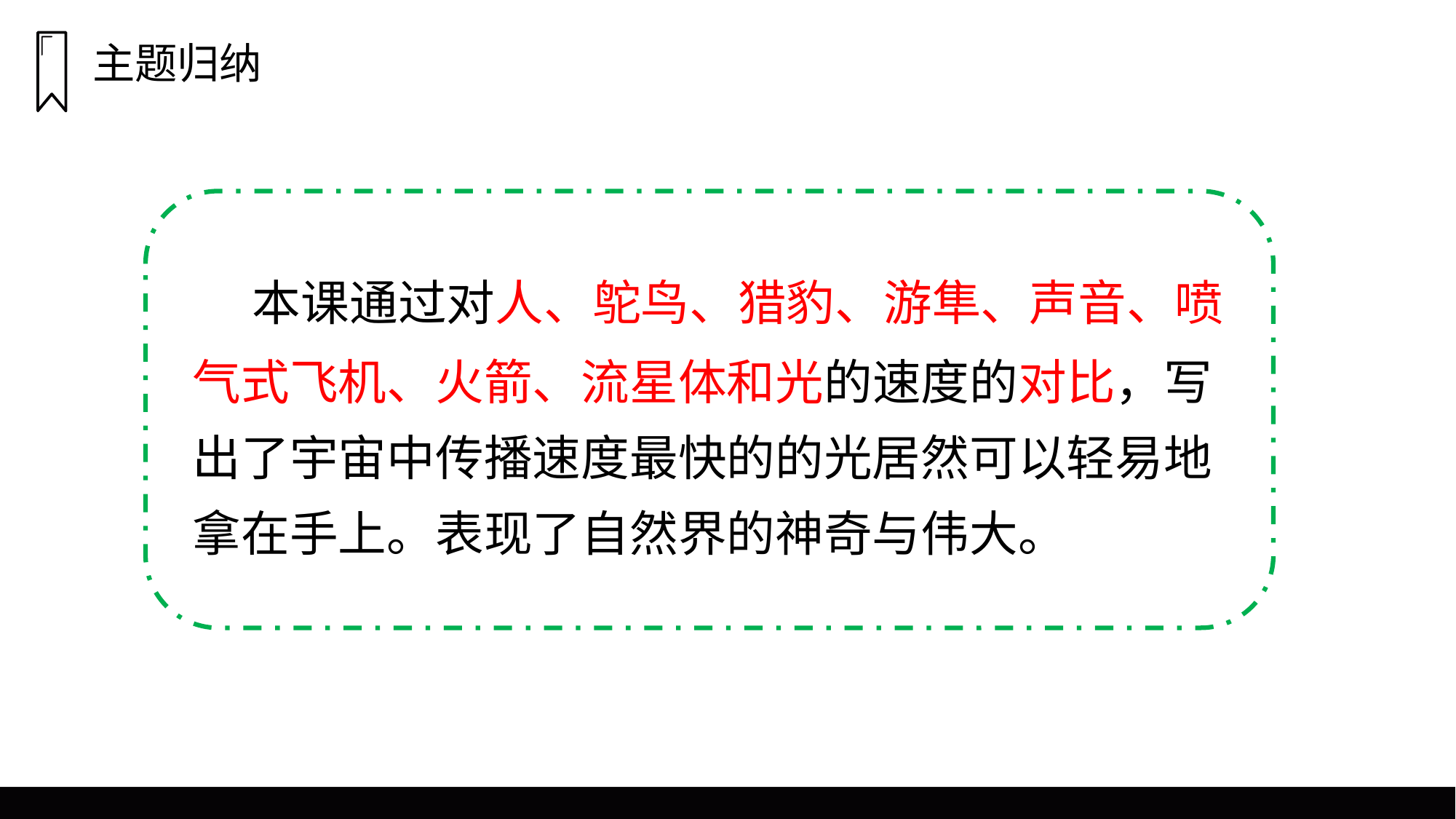

主题归纳

   本课通过对人、鸵鸟、猎豹、游隼、声音、喷气式飞机、火箭、流星体和光的速度的对比，写出了宇宙中传播速度最快的的光居然可以轻易地拿在手上。表现了自然界的神奇与伟大。